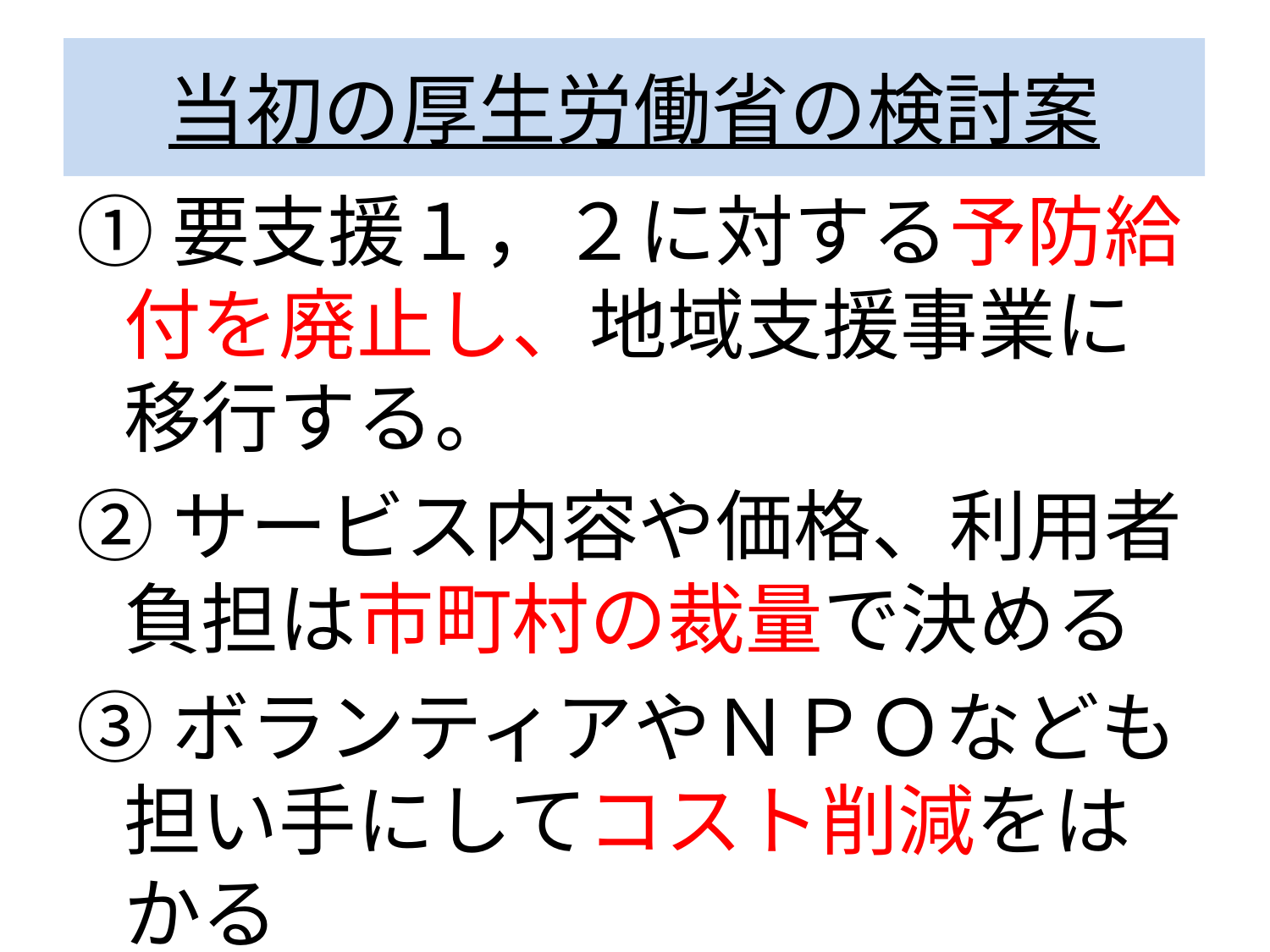

# 当初の厚生労働省の検討案
①要支援１，２に対する予防給付を廃止し、地域支援事業に移行する。
②サービス内容や価格、利用者負担は市町村の裁量で決める
③ボランティアやＮＰＯなども担い手にしてコスト削減をはかる